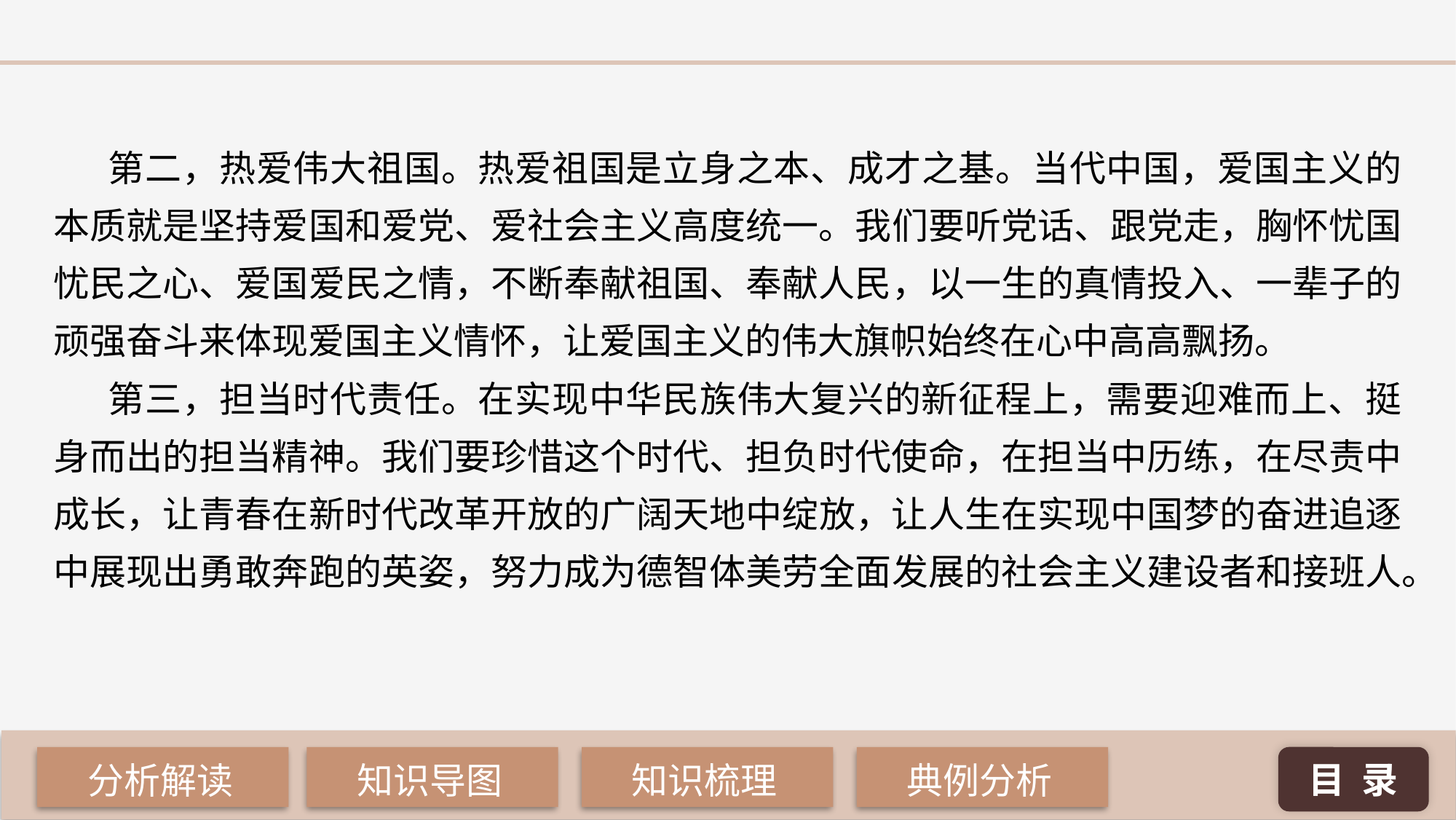

第二，热爱伟大祖国。热爱祖国是立身之本、成才之基。当代中国，爱国主义的本质就是坚持爱国和爱党、爱社会主义高度统一。我们要听党话、跟党走，胸怀忧国忧民之心、爱国爱民之情，不断奉献祖国、奉献人民，以一生的真情投入、一辈子的顽强奋斗来体现爱国主义情怀，让爱国主义的伟大旗帜始终在心中高高飘扬。
第三，担当时代责任。在实现中华民族伟大复兴的新征程上，需要迎难而上、挺身而出的担当精神。我们要珍惜这个时代、担负时代使命，在担当中历练，在尽责中成长，让青春在新时代改革开放的广阔天地中绽放，让人生在实现中国梦的奋进追逐中展现出勇敢奔跑的英姿，努力成为德智体美劳全面发展的社会主义建设者和接班人。